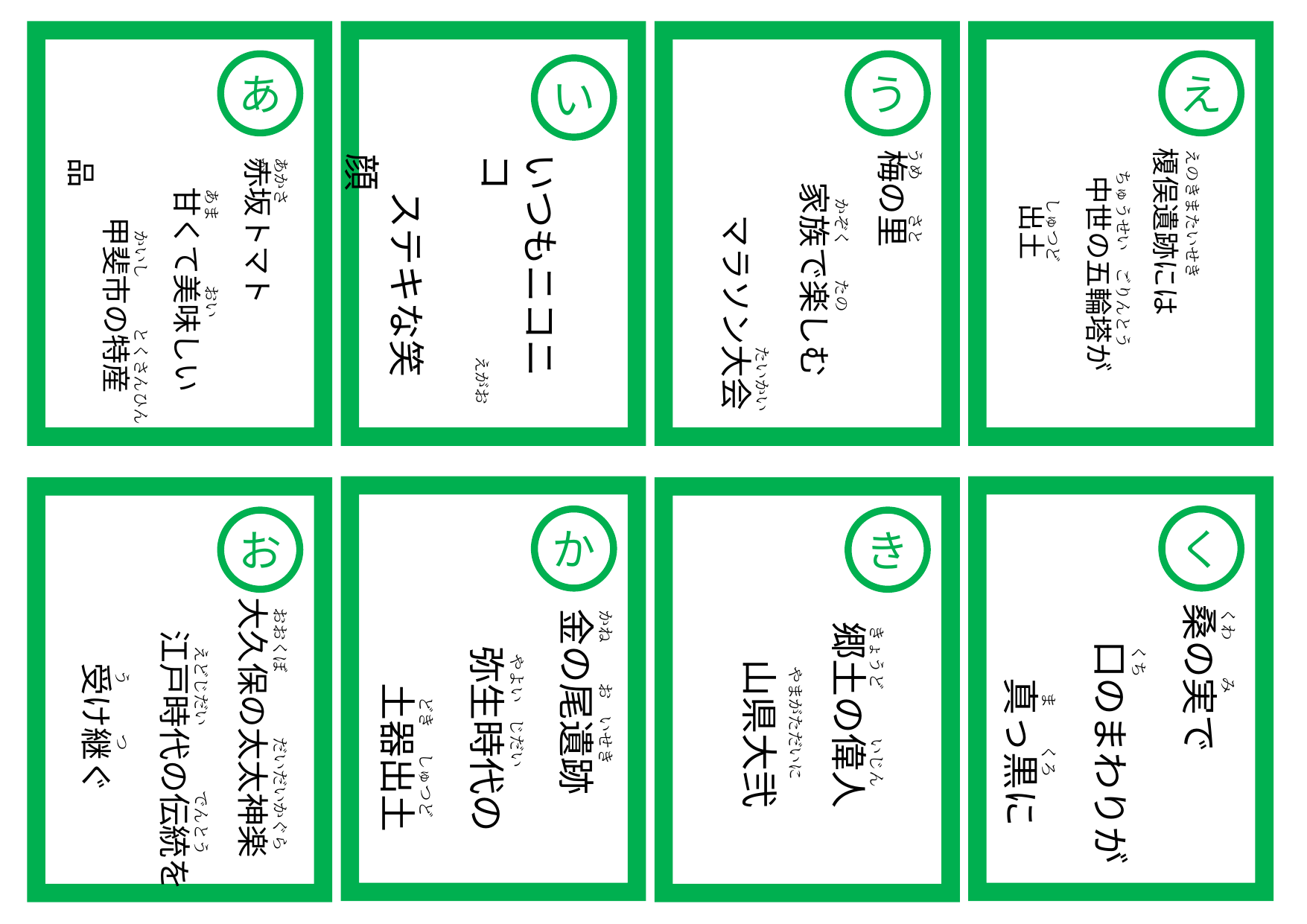

あ
う
え
い
うめ　　さと

榎俣遺跡には

　中世の五輪塔が

　　出土

えのきまたいせき

梅の里

　家族で楽しむ

　　マラソン大会

いつもニコニコ

　ステキな笑顔

あかさか

赤坂トマト

　甘くて美味しい

　　甲斐市の特産品

ちゅうせい　ごりんとう

　かぞく　　たの

あま　　　　おい

しゅつど

　かいし　　　とくさんひん

　　　　　えがお

たいかい

か
く
お
き
　おおくぼ　　　　だいだいかぐら

　くわ　　 み
大久保の太太神楽

　江戸時代の伝統を

　　受け継ぐ

 かね　　  お　いせき

桑の実で

　口のまわりが

　　真っ黒に

金の尾遺跡

　弥生時代の

　　土器出土

　きょうど　　　いじん
　　えどじだい　　　　でんとう

　　　う　　　つ

郷土の偉人

　山県大弐

　くち
　やよい　じだい
　やまがただいに
　　どき　  しゅつど
　ま　　 くろ